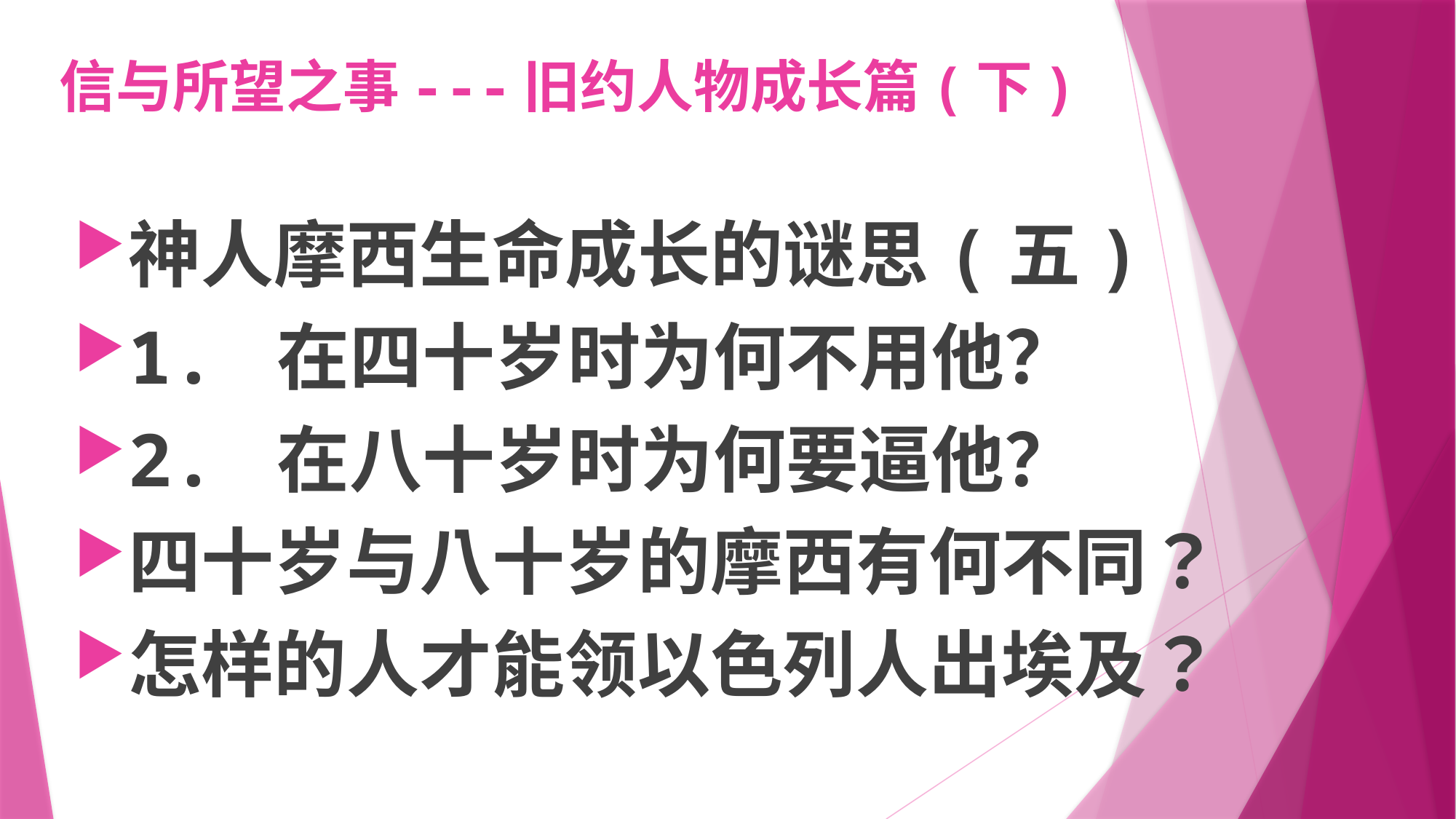

# 信与所望之事---旧约人物成长篇(下)
神人摩西生命成长的谜思(五)
1. 在四十岁时为何不用他？
2. 在八十岁时为何要逼他？
四十岁与八十岁的摩西有何不同？
怎样的人才能领以色列人出埃及？